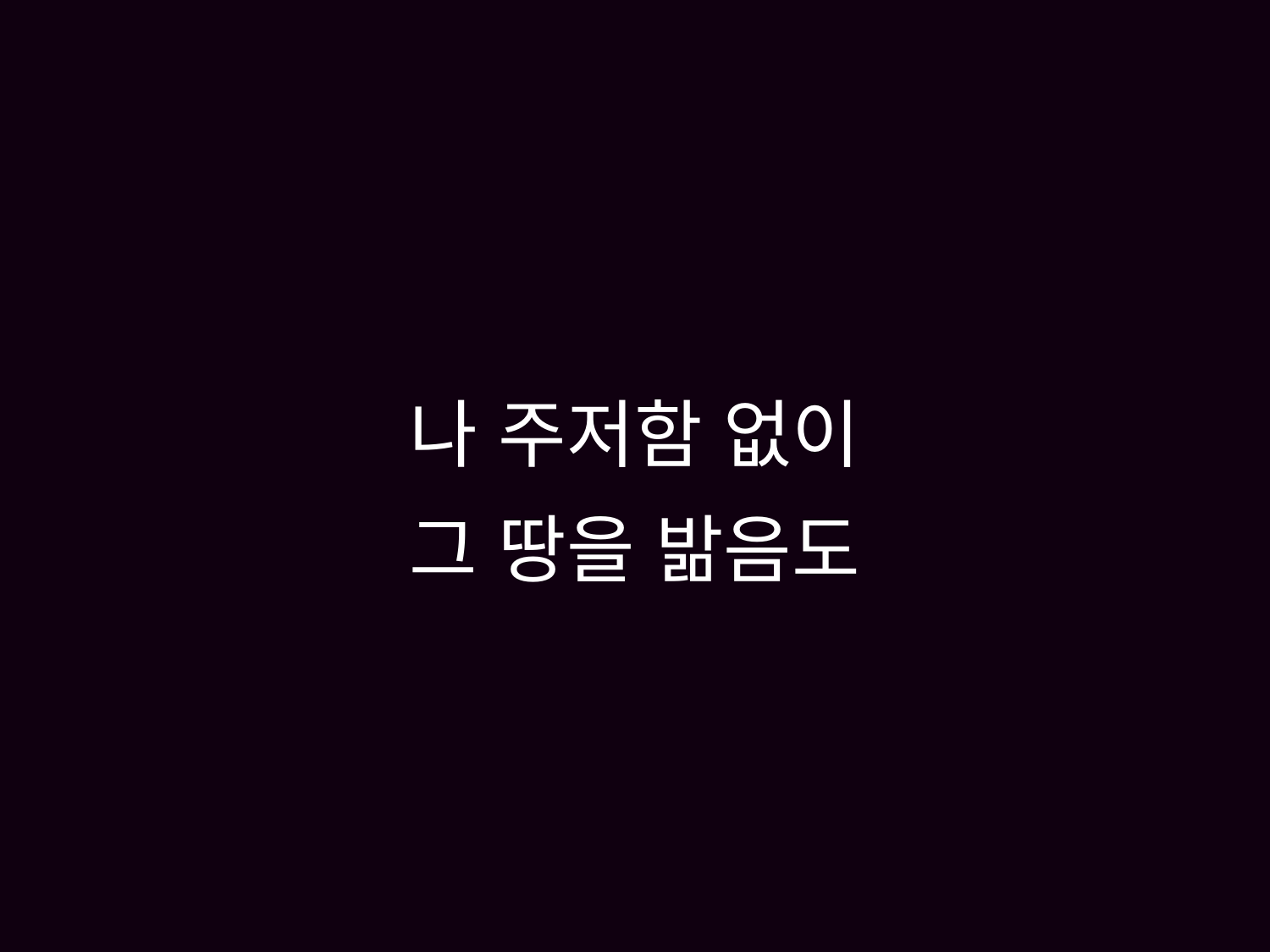

# 나 주저함 없이 그 땅을 밞음도